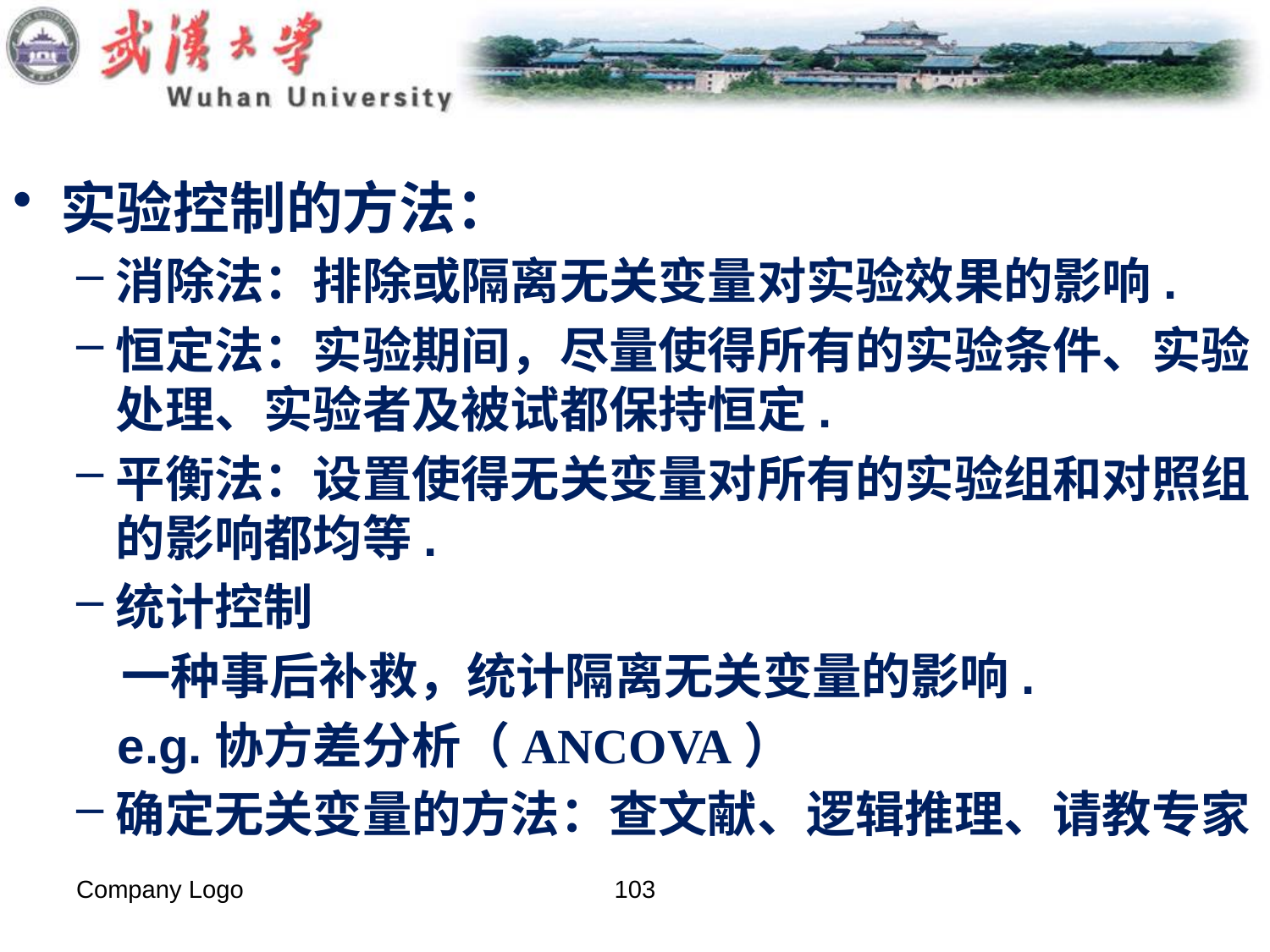

#
实验控制的方法：
消除法：排除或隔离无关变量对实验效果的影响.
恒定法：实验期间，尽量使得所有的实验条件、实验处理、实验者及被试都保持恒定.
平衡法：设置使得无关变量对所有的实验组和对照组的影响都均等.
统计控制
   一种事后补救，统计隔离无关变量的影响.
   e.g.协方差分析（ANCOVA）
确定无关变量的方法：查文献、逻辑推理、请教专家
Company Logo
103